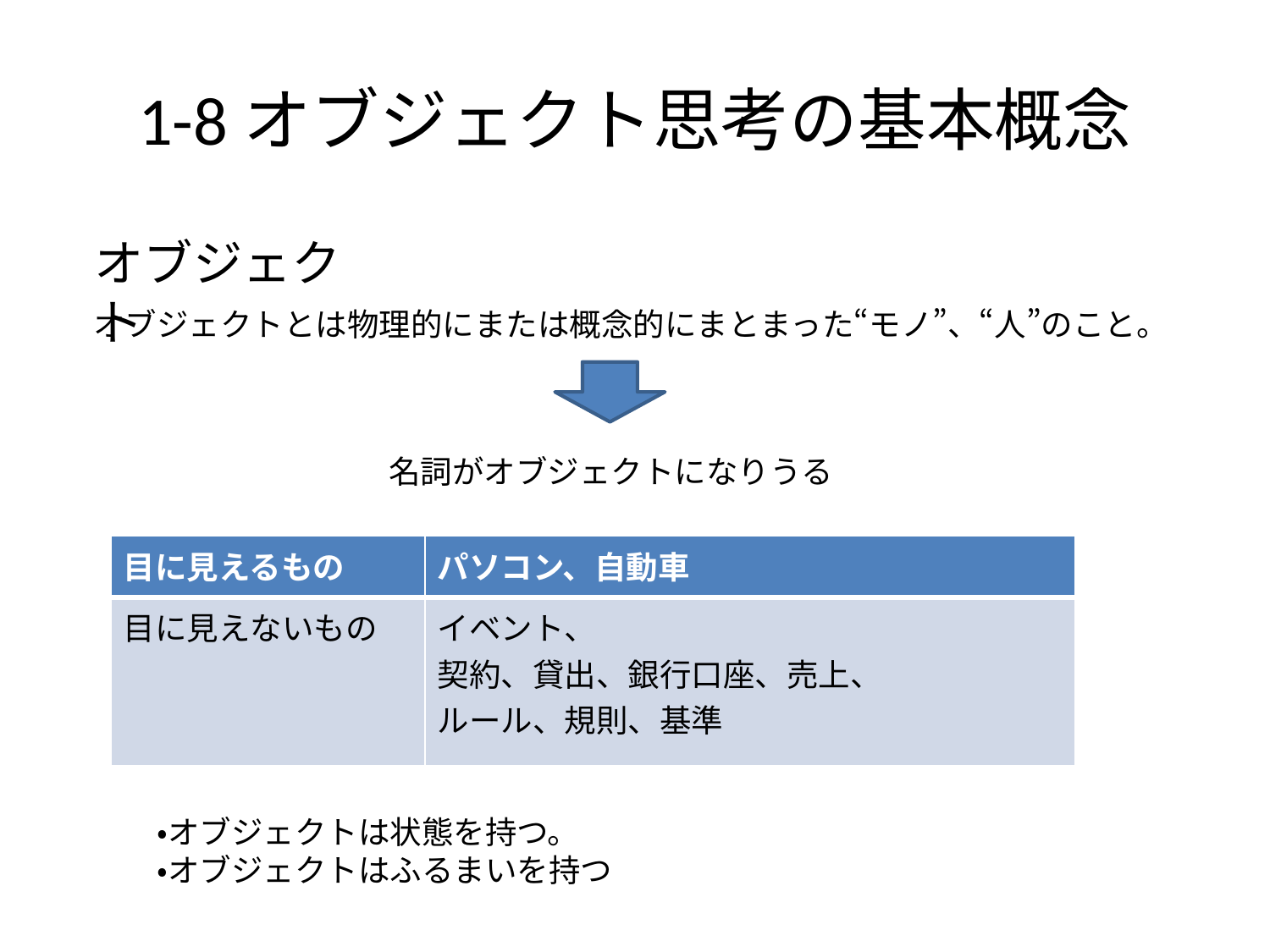

# 1-8オブジェクト思考の基本概念
オブジェクト
オブジェクトとは物理的にまたは概念的にまとまった“モノ”、“人”のこと。

名詞がオブジェクトになりうる
| 目に見えるもの | パソコン、自動車 |
| --- | --- |
| 目に見えないもの | イベント、 契約、貸出、銀行口座、売上、 ルール、規則、基準 |
・オブジェクトは状態を持つ。
・オブジェクトはふるまいを持つ